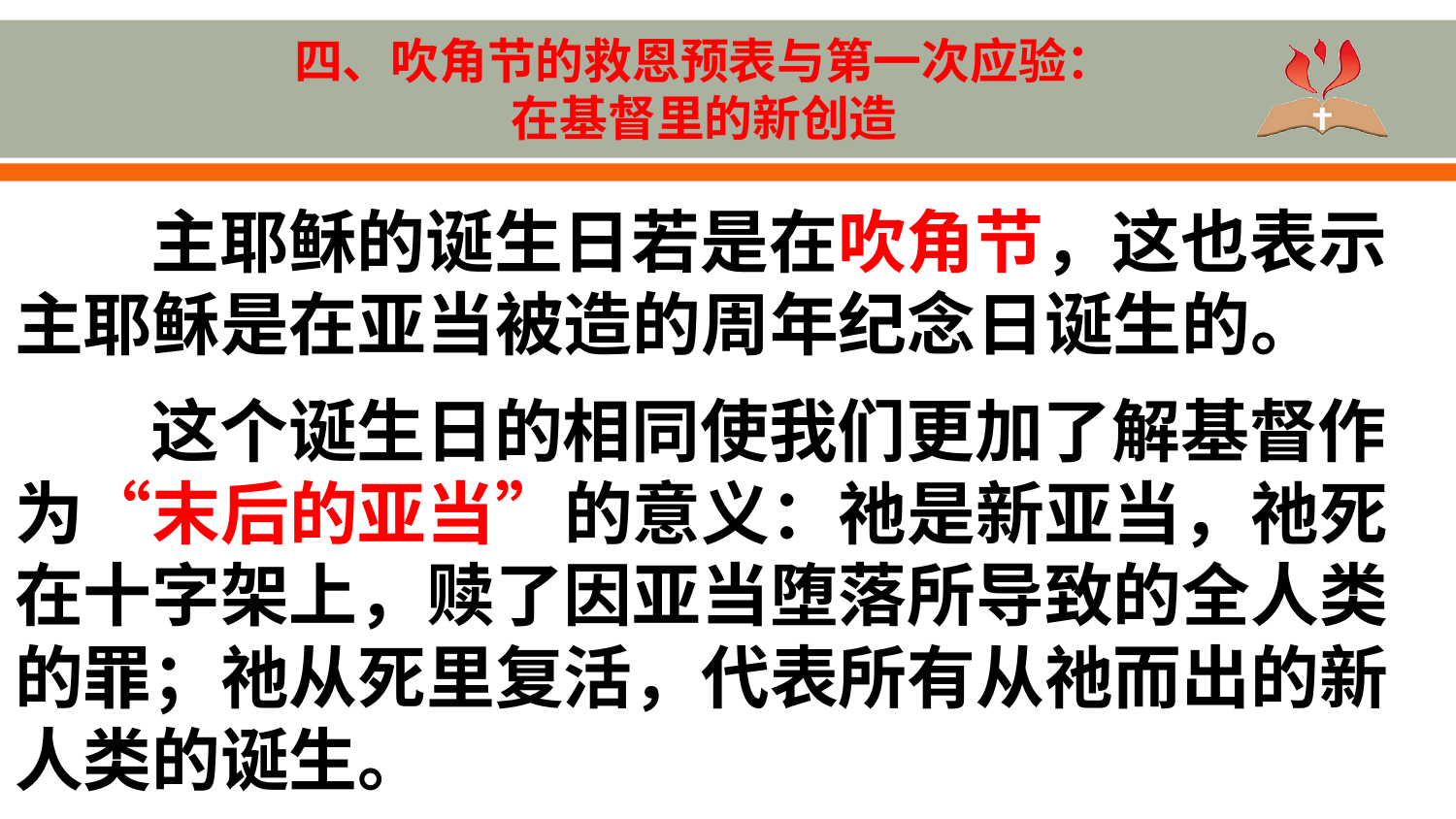

# 四、吹角节的救恩预表与第一次应验： 在基督里的新创造
主耶稣的诞生日若是在吹角节，这也表示主耶稣是在亚当被造的周年纪念日诞生的。
这个诞生日的相同使我们更加了解基督作为“末后的亚当”的意义：祂是新亚当，祂死在十字架上，赎了因亚当堕落所导致的全人类的罪；祂从死里复活，代表所有从祂而出的新人类的诞生。